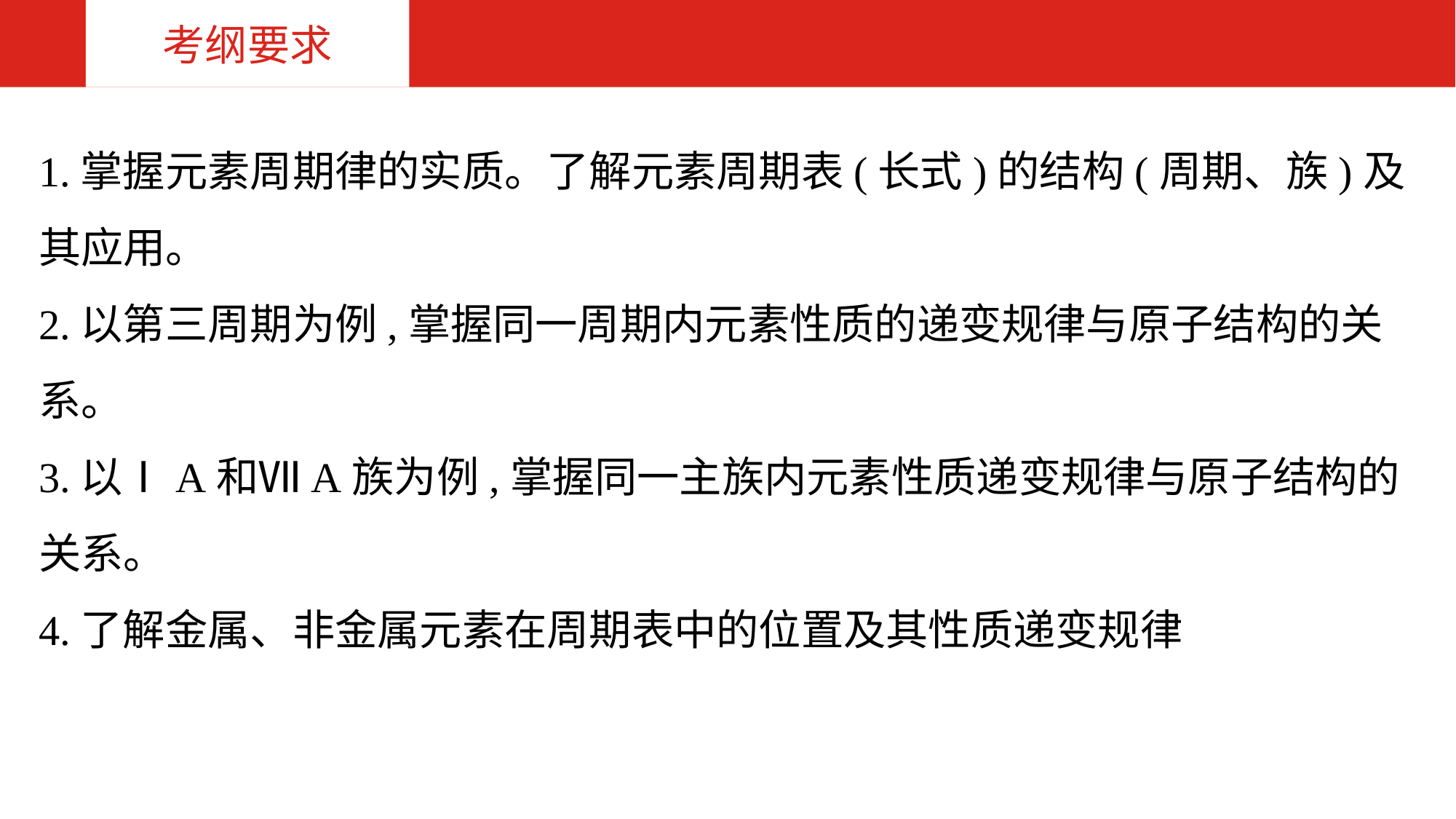

考纲要求
1.掌握元素周期律的实质。了解元素周期表(长式)的结构(周期、族)及其应用。
2.以第三周期为例,掌握同一周期内元素性质的递变规律与原子结构的关系。
3.以ⅠA和ⅦA族为例,掌握同一主族内元素性质递变规律与原子结构的关系。
4.了解金属、非金属元素在周期表中的位置及其性质递变规律